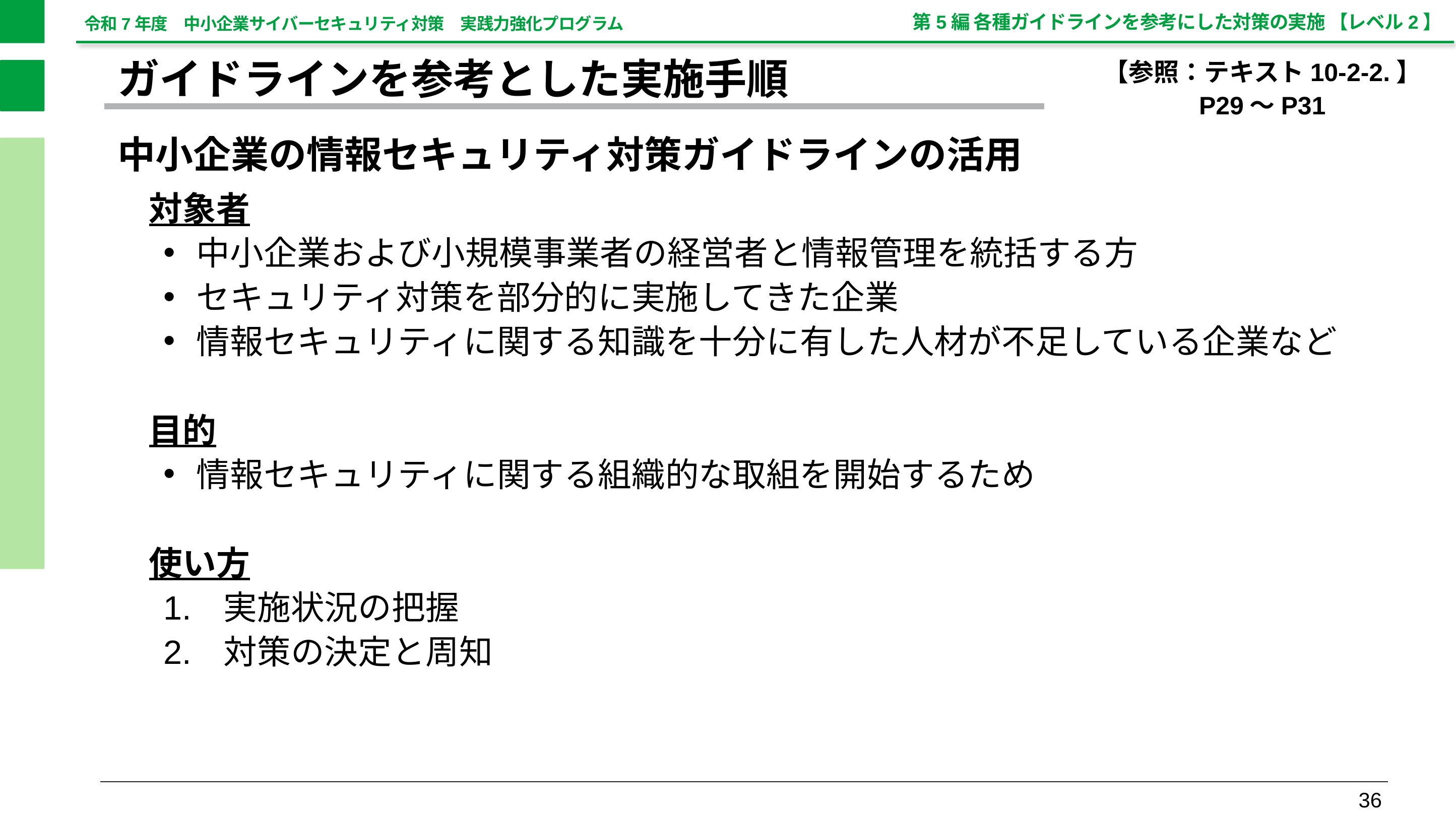

第5編 各種ガイドラインを参考にした対策の実施 【レベル2】
【参照：テキスト10-2-2.】
P29～P31
ガイドラインを参考とした実施手順
中小企業の情報セキュリティ対策ガイドラインの活用
対象者
中小企業および小規模事業者の経営者と情報管理を統括する方
セキュリティ対策を部分的に実施してきた企業
情報セキュリティに関する知識を十分に有した人材が不足している企業など

目的
情報セキュリティに関する組織的な取組を開始するため

使い方
実施状況の把握
対策の決定と周知